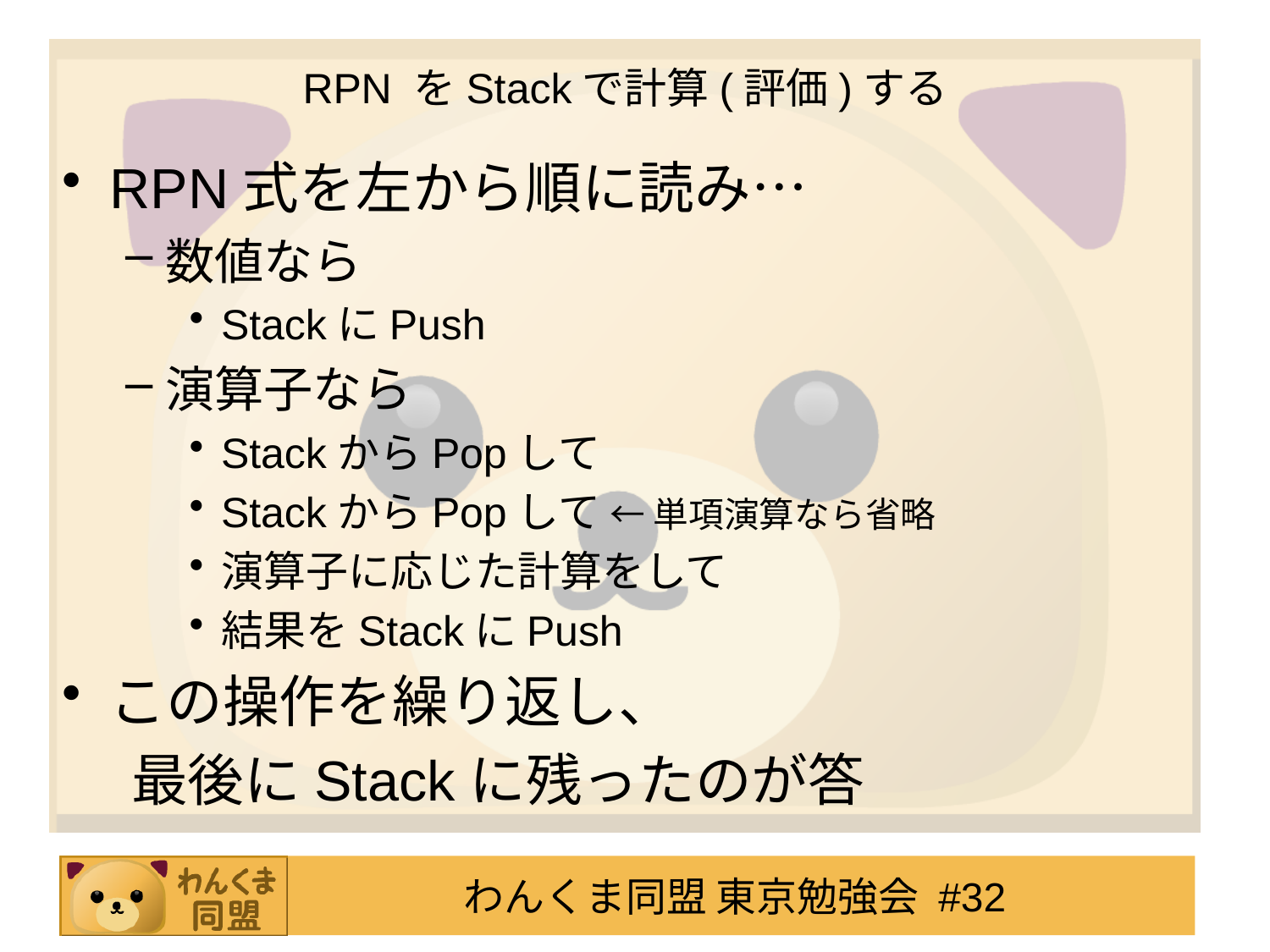

# RPN をStackで計算(評価)する
RPN式を左から順に読み…
数値なら
StackにPush
演算子なら
StackからPopして
StackからPopして ← 単項演算なら省略
演算子に応じた計算をして
結果をStackにPush
この操作を繰り返し、
　 最後にStackに残ったのが答